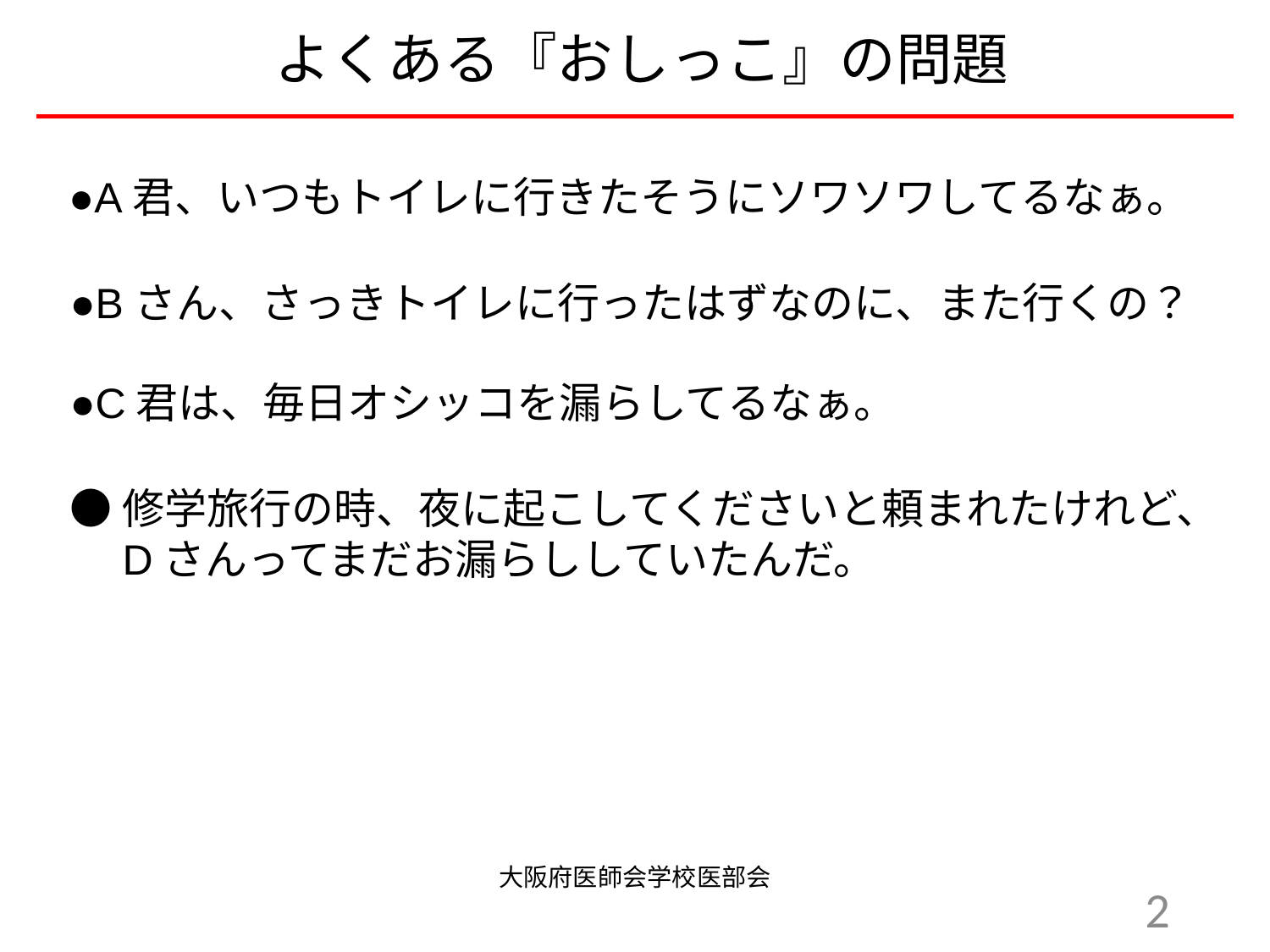

よくある『おしっこ』の問題
●A君、いつもトイレに行きたそうにソワソワしてるなぁ。
●Bさん、さっきトイレに行ったはずなのに、また行くの？
●C君は、毎日オシッコを漏らしてるなぁ。
●修学旅行の時、夜に起こしてくださいと頼まれたけれど、
　Dさんってまだお漏らししていたんだ。
大阪府医師会学校医部会
2